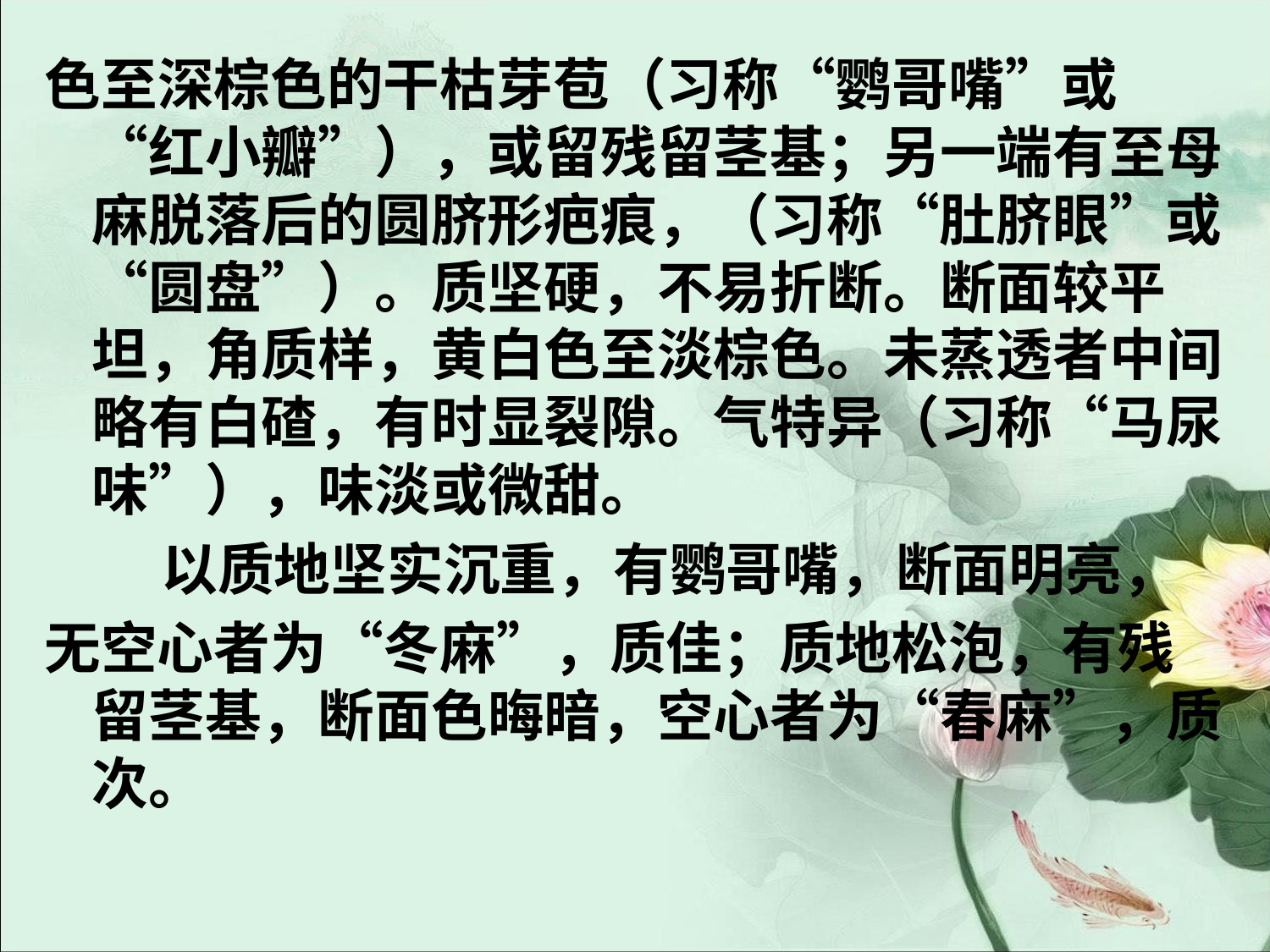

#
色至深棕色的干枯芽苞（习称“鹦哥嘴”或“红小瓣”），或留残留茎基；另一端有至母麻脱落后的圆脐形疤痕，（习称“肚脐眼”或“圆盘”）。质坚硬，不易折断。断面较平坦，角质样，黄白色至淡棕色。未蒸透者中间略有白碴，有时显裂隙。气特异（习称“马尿味”），味淡或微甜。
        以质地坚实沉重，有鹦哥嘴，断面明亮，
无空心者为“冬麻”，质佳；质地松泡，有残留茎基，断面色晦暗，空心者为“春麻”，质次。